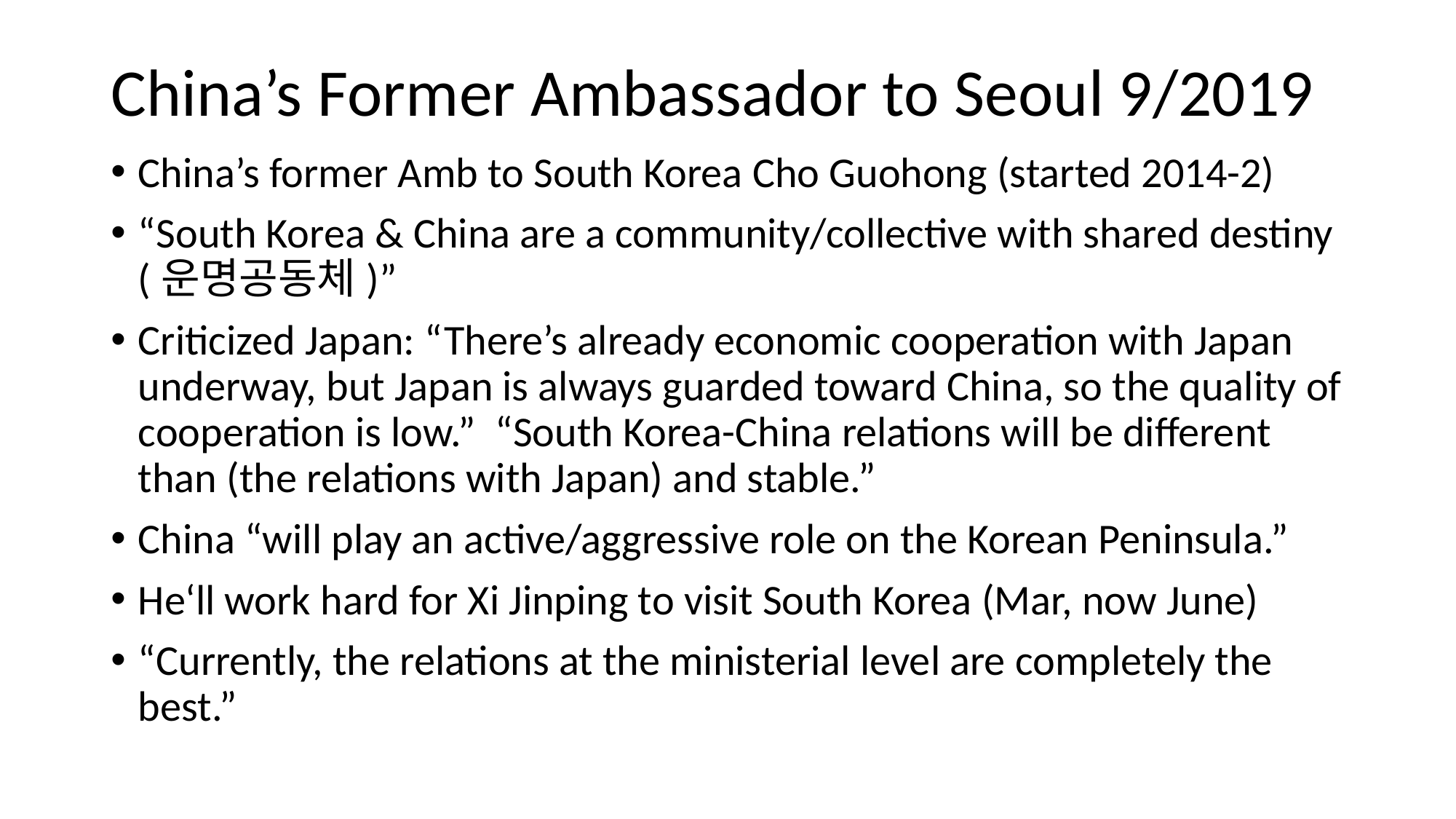

# China’s Former Ambassador to Seoul 9/2019
China’s former Amb to South Korea Cho Guohong (started 2014-2)
“South Korea & China are a community/collective with shared destiny (운명공동체)”
Criticized Japan: “There’s already economic cooperation with Japan underway, but Japan is always guarded toward China, so the quality of cooperation is low.”  “South Korea-China relations will be different than (the relations with Japan) and stable.”
China “will play an active/aggressive role on the Korean Peninsula.”
He‘ll work hard for Xi Jinping to visit South Korea (Mar, now June)
“Currently, the relations at the ministerial level are completely the best.”